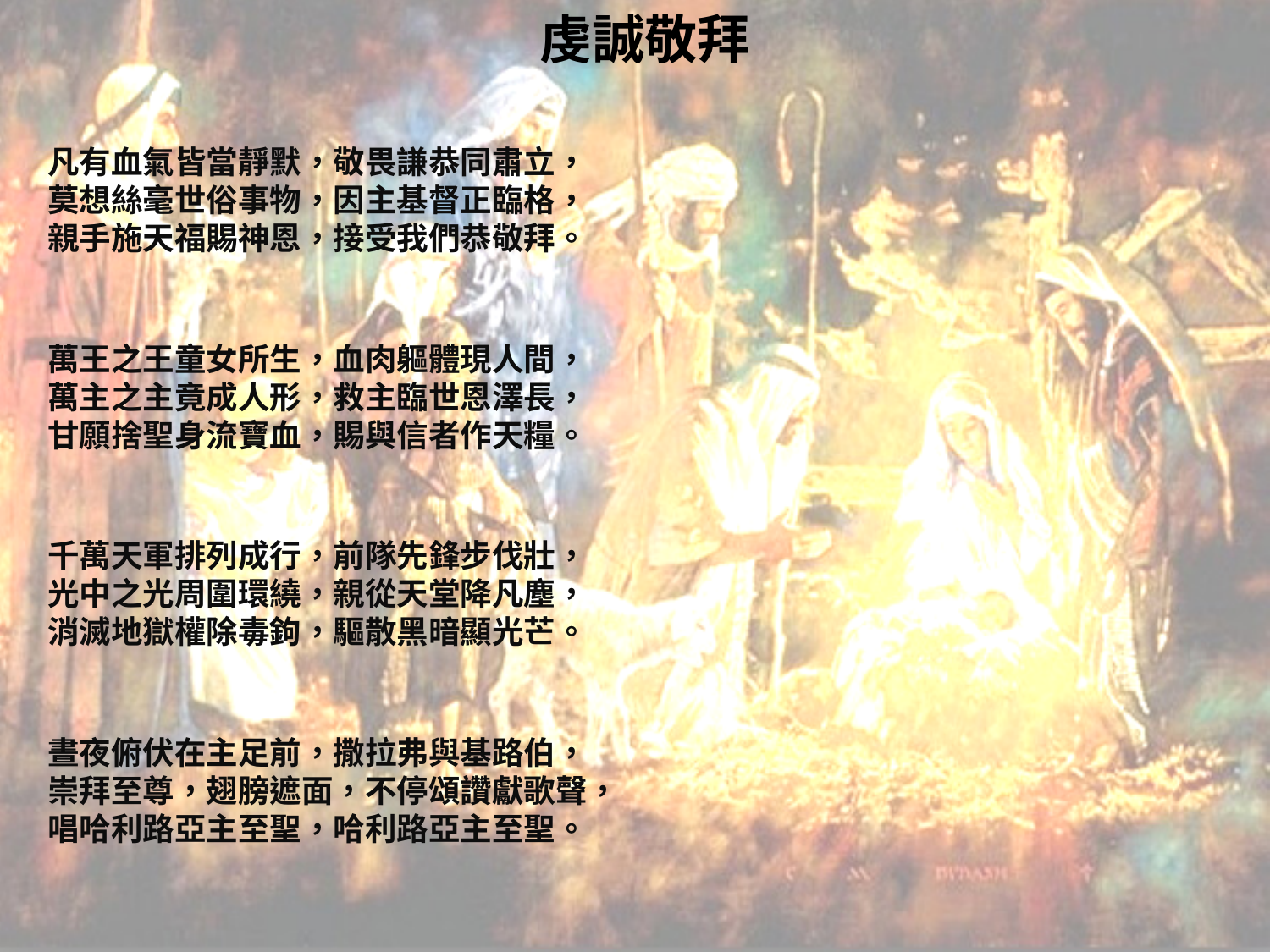

# 虔誠敬拜
凡有血氣皆當靜默，敬畏謙恭同肅立，
莫想絲毫世俗事物，因主基督正臨格，
親手施天福賜神恩，接受我們恭敬拜。
萬王之王童女所生，血肉軀體現人間，
萬主之主竟成人形，救主臨世恩澤長，
甘願捨聖身流寶血，賜與信者作天糧。
千萬天軍排列成行，前隊先鋒步伐壯，
光中之光周圍環繞，親從天堂降凡塵，
消滅地獄權除毒鉤，驅散黑暗顯光芒。
晝夜俯伏在主足前，撒拉弗與基路伯，
崇拜至尊，翅膀遮面，不停頌讚獻歌聲，
唱哈利路亞主至聖，哈利路亞主至聖。